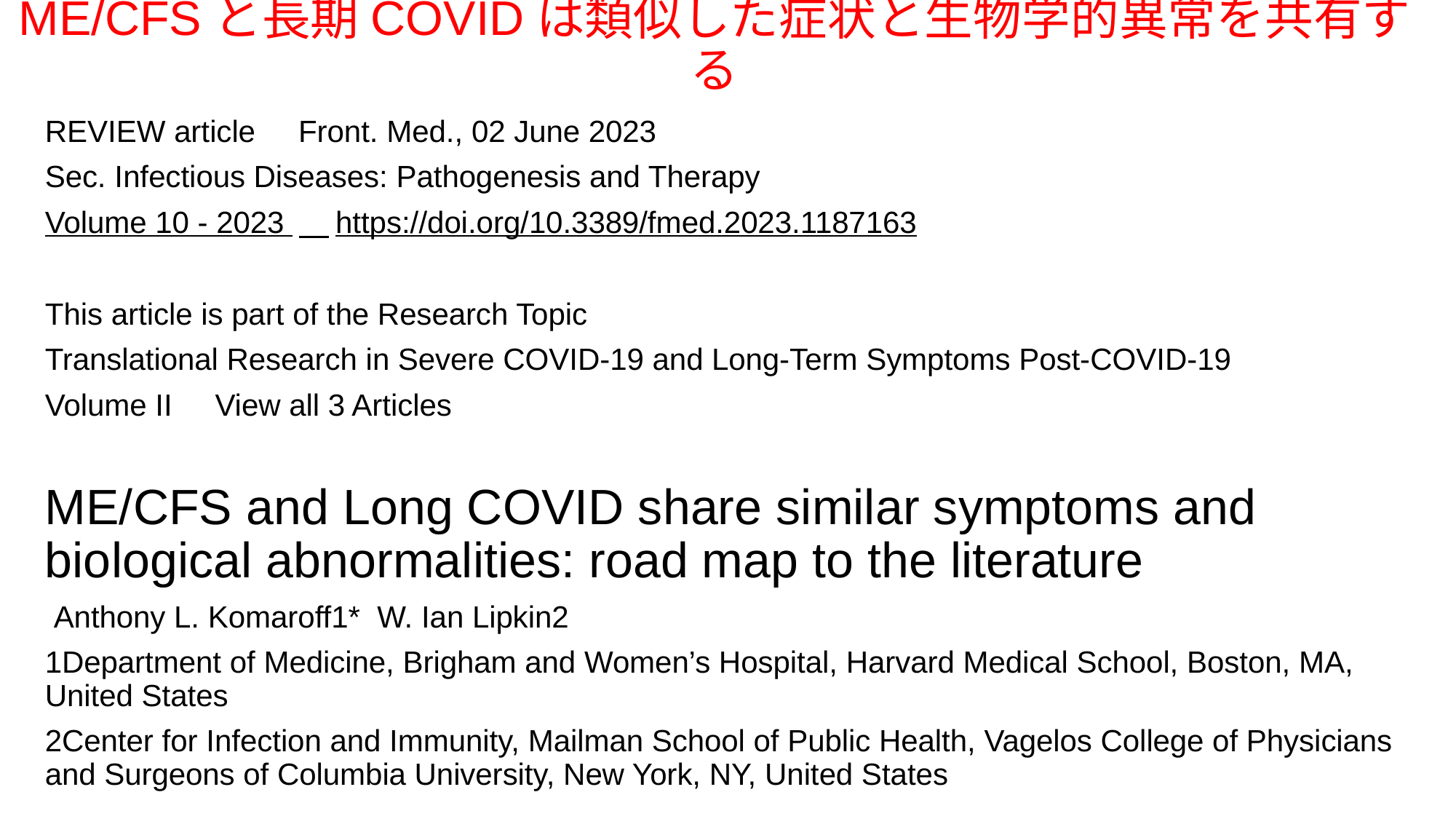

# ME/CFSと長期COVIDは類似した症状と生物学的異常を共有する
REVIEW article　Front. Med., 02 June 2023
Sec. Infectious Diseases: Pathogenesis and Therapy
Volume 10 - 2023 　https://doi.org/10.3389/fmed.2023.1187163

This article is part of the Research Topic
Translational Research in Severe COVID-19 and Long-Term Symptoms Post-COVID-19
Volume II　View all 3 Articles

ME/CFS and Long COVID share similar symptoms and biological abnormalities: road map to the literature
 Anthony L. Komaroff1*  W. Ian Lipkin2
1Department of Medicine, Brigham and Women’s Hospital, Harvard Medical School, Boston, MA, United States
2Center for Infection and Immunity, Mailman School of Public Health, Vagelos College of Physicians and Surgeons of Columbia University, New York, NY, United States